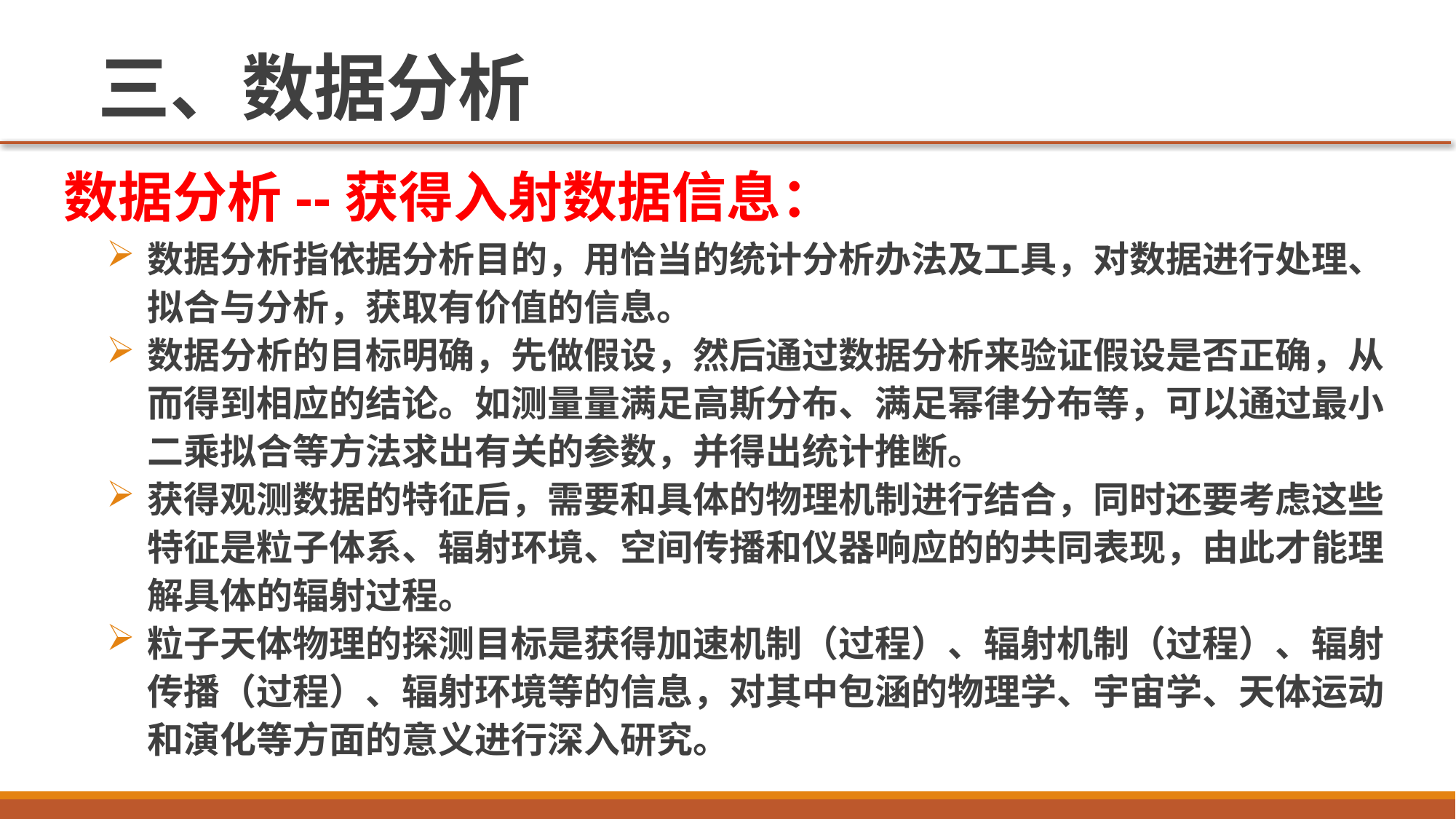

# 三、数据分析
数据分析--获得入射数据信息：
数据分析指依据分析目的，用恰当的统计分析办法及工具，对数据进行处理、拟合与分析，获取有价值的信息。
数据分析的目标明确，先做假设，然后通过数据分析来验证假设是否正确，从而得到相应的结论。如测量量满足高斯分布、满足幂律分布等，可以通过最小二乘拟合等方法求出有关的参数，并得出统计推断。
获得观测数据的特征后，需要和具体的物理机制进行结合，同时还要考虑这些特征是粒子体系、辐射环境、空间传播和仪器响应的的共同表现，由此才能理解具体的辐射过程。
粒子天体物理的探测目标是获得加速机制（过程）、辐射机制（过程）、辐射传播（过程）、辐射环境等的信息，对其中包涵的物理学、宇宙学、天体运动和演化等方面的意义进行深入研究。